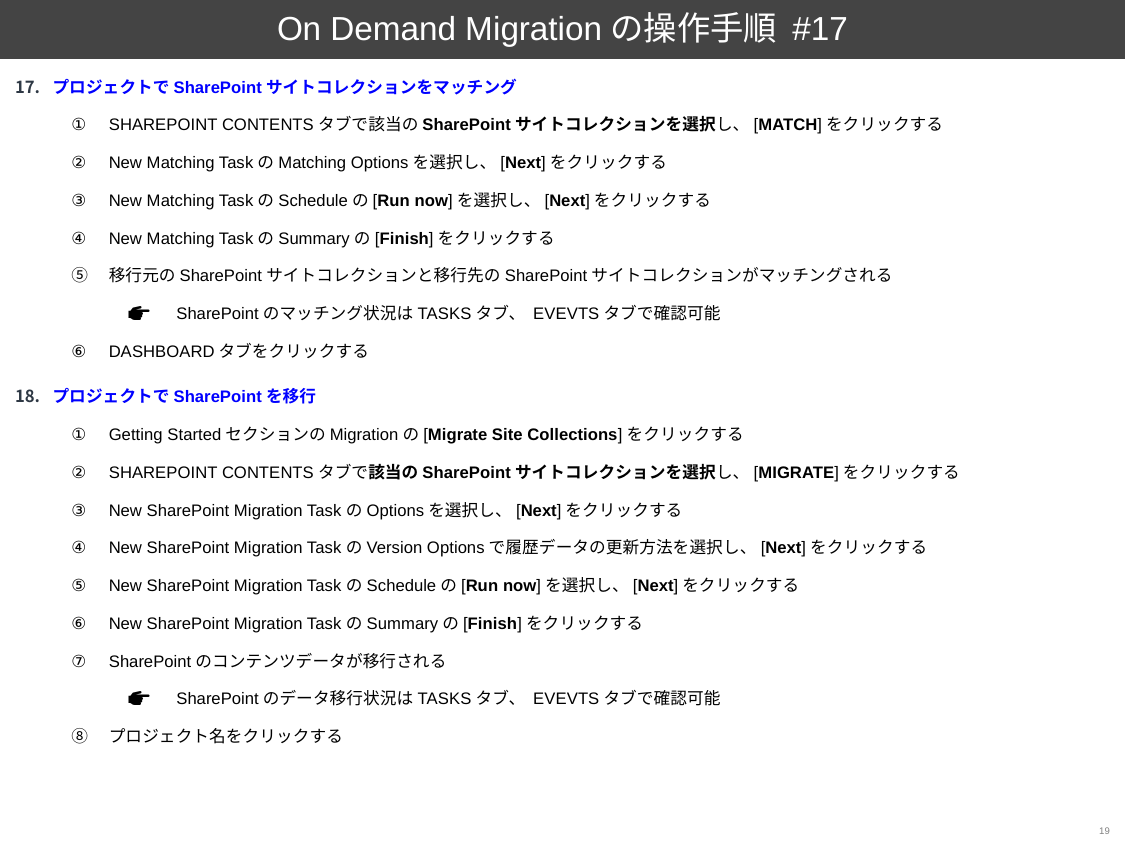

# On Demand Migrationの操作手順 #17
プロジェクトでSharePointサイトコレクションをマッチング
SHAREPOINT CONTENTSタブで該当のSharePointサイトコレクションを選択し、[MATCH]をクリックする
New Matching TaskのMatching Optionsを選択し、[Next]をクリックする
New Matching TaskのScheduleの[Run now]を選択し、[Next]をクリックする
New Matching TaskのSummaryの[Finish]をクリックする
移行元のSharePointサイトコレクションと移行先のSharePointサイトコレクションがマッチングされる
　SharePointのマッチング状況はTASKSタブ、 EVEVTSタブで確認可能
DASHBOARDタブをクリックする
プロジェクトでSharePointを移行
Getting StartedセクションのMigrationの[Migrate Site Collections]をクリックする
SHAREPOINT CONTENTSタブで該当のSharePointサイトコレクションを選択し、[MIGRATE]をクリックする
New SharePoint Migration TaskのOptionsを選択し、[Next]をクリックする
New SharePoint Migration TaskのVersion Optionsで履歴データの更新方法を選択し、[Next]をクリックする
New SharePoint Migration TaskのScheduleの[Run now]を選択し、[Next]をクリックする
New SharePoint Migration TaskのSummaryの[Finish]をクリックする
SharePointのコンテンツデータが移行される
　SharePointのデータ移行状況はTASKSタブ、 EVEVTSタブで確認可能
プロジェクト名をクリックする